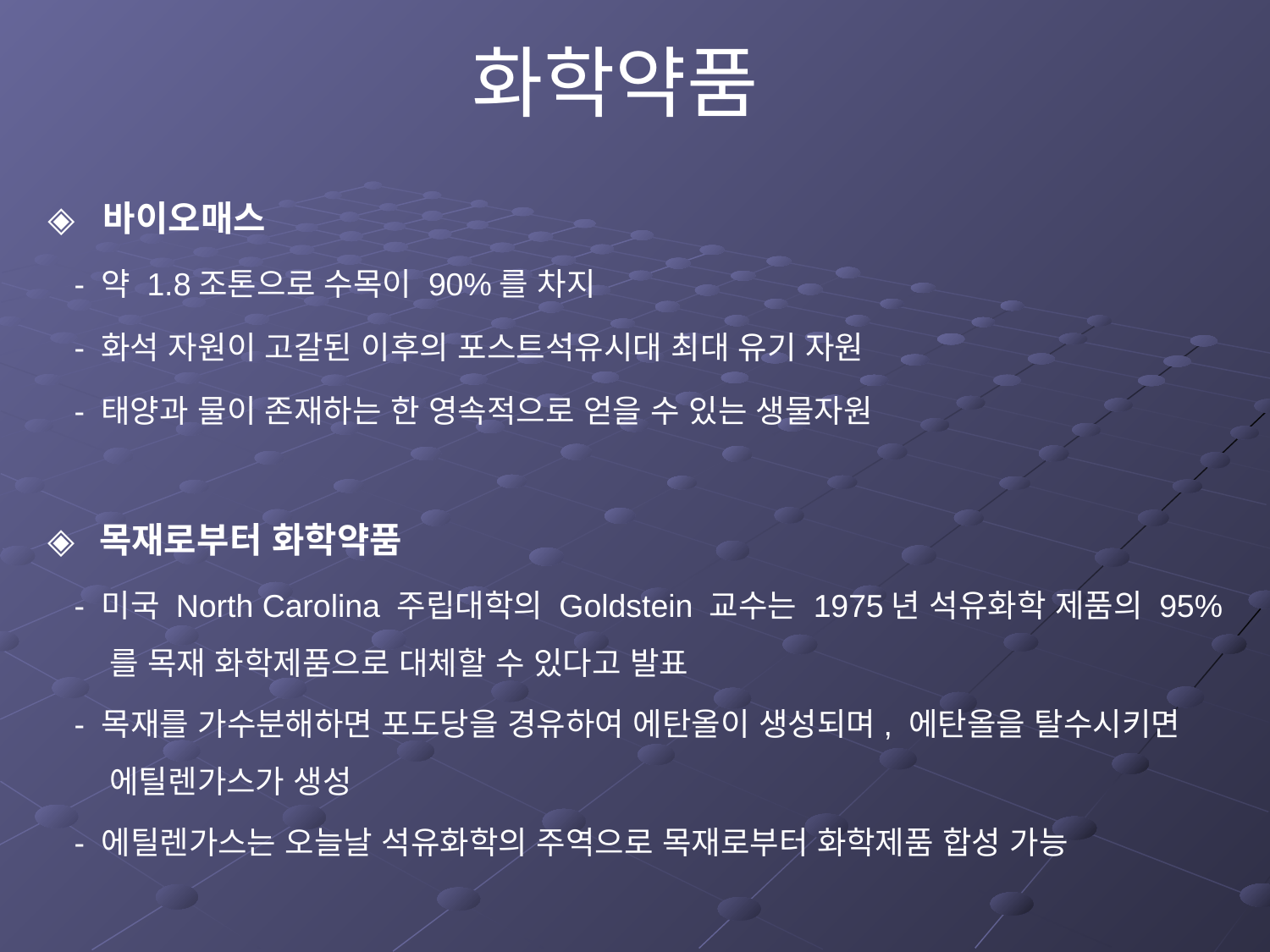

화학약품
◈  바이오매스
   - 약 1.8조톤으로 수목이 90%를 차지
   - 화석 자원이 고갈된 이후의 포스트석유시대 최대 유기 자원
   - 태양과 물이 존재하는 한 영속적으로 얻을 수 있는 생물자원
◈  목재로부터 화학약품
   - 미국 North Carolina 주립대학의 Goldstein 교수는 1975년 석유화학 제품의 95%를 목재 화학제품으로 대체할 수 있다고 발표
   - 목재를 가수분해하면 포도당을 경유하여 에탄올이 생성되며, 에탄올을 탈수시키면 에틸렌가스가 생성
   - 에틸렌가스는 오늘날 석유화학의 주역으로 목재로부터 화학제품 합성 가능